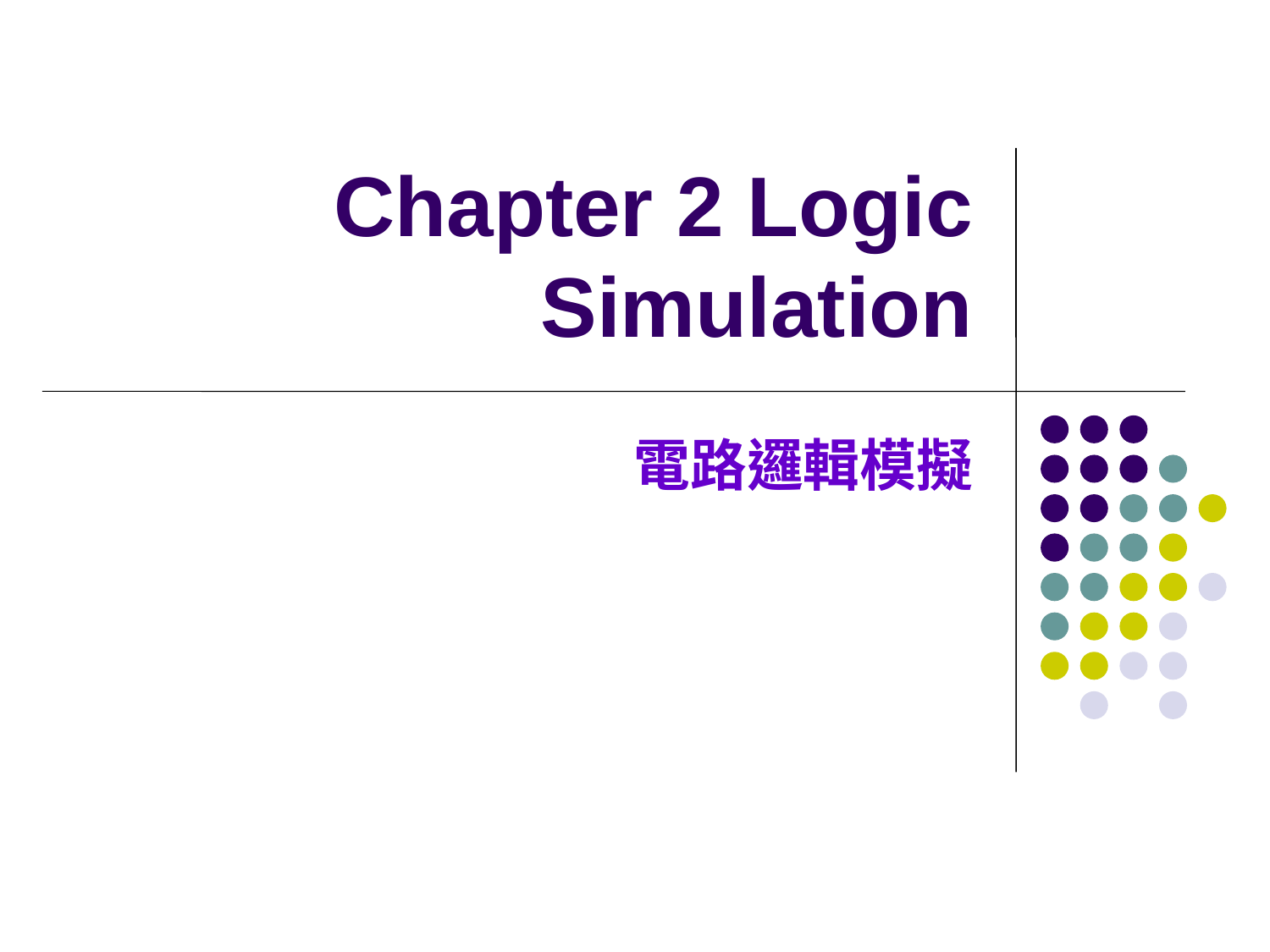

電機系
# Chapter 2 Logic Simulation
電路邏輯模擬